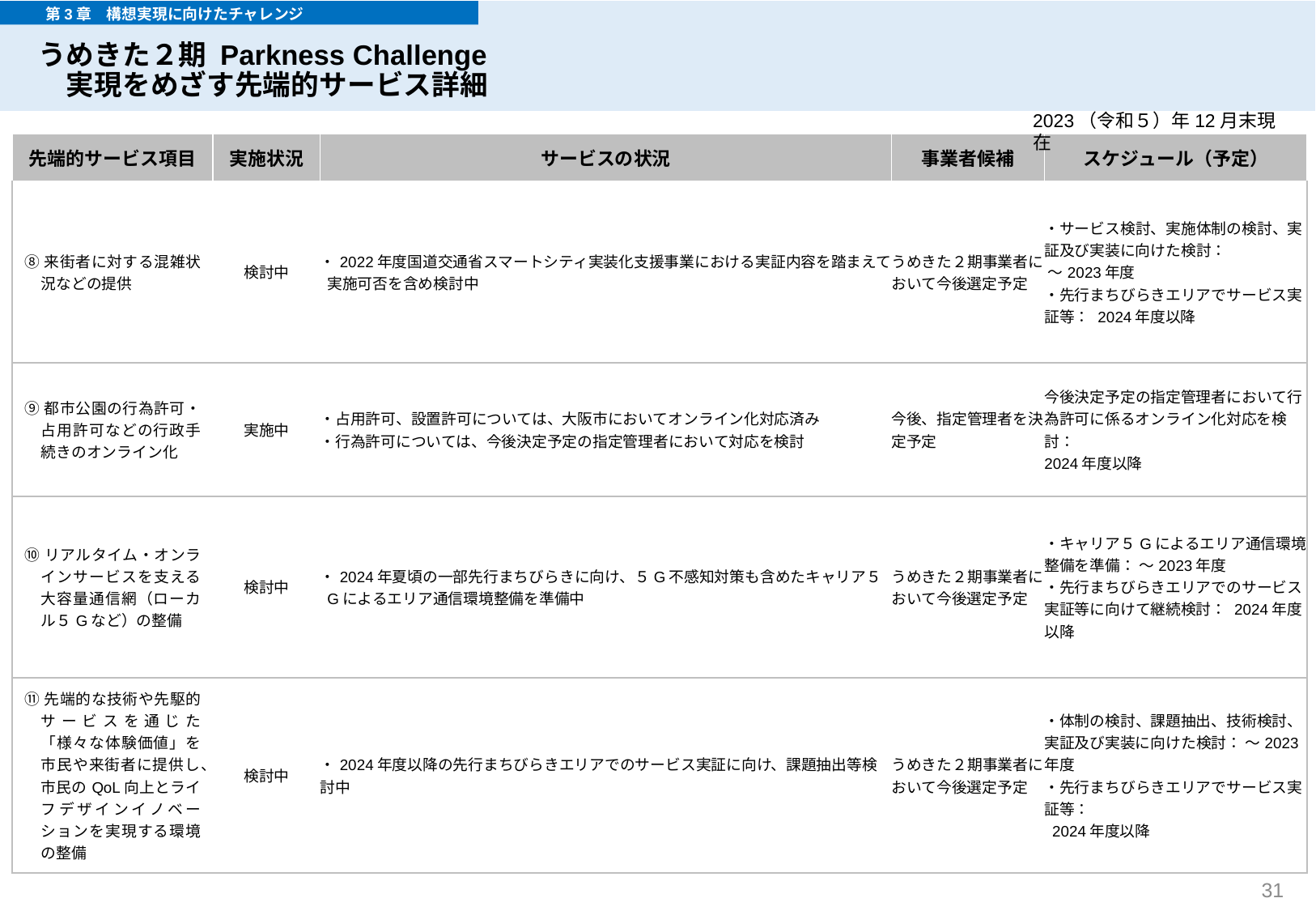

第3章　構想実現に向けたチャレンジ
# うめきた２期 Parkness Challenge 　実現をめざす先端的サービス詳細
2023（令和５）年12月末現在
| 先端的サービス項目 | 実施状況 | サービスの状況 | 事業者候補 | スケジュール（予定） |
| --- | --- | --- | --- | --- |
| ⑧来街者に対する混雑状況などの提供 | 検討中 | ・2022年度国道交通省スマートシティ実装化支援事業における実証内容を踏まえて、実施可否を含め検討中 | うめきた２期事業者において今後選定予定 | ・サービス検討、実施体制の検討、実証及び実装に向けた検討： ～2023年度 ・先行まちびらきエリアでサービス実証等： 2024年度以降 |
| ⑨都市公園の行為許可・占用許可などの行政手続きのオンライン化 | 実施中 | ・占用許可、設置許可については、大阪市においてオンライン化対応済み ・行為許可については、今後決定予定の指定管理者において対応を検討 | 今後、指定管理者を決定予定 | 今後決定予定の指定管理者において行為許可に係るオンライン化対応を検討： 2024年度以降 |
| ⑩リアルタイム・オンラインサービスを支える大容量通信網（ローカル５Gなど）の整備 | 検討中 | ・2024年夏頃の一部先行まちびらきに向け、５G不感知対策も含めたキャリア５Gによるエリア通信環境整備を準備中 | うめきた２期事業者において今後選定予定 | ・キャリア５Gによるエリア通信環境整備を準備： ～2023年度 ・先行まちびらきエリアでのサービス実証等に向けて継続検討： 2024年度以降 |
| ⑪先端的な技術や先駆的サービスを通じた「様々な体験価値」を市民や来街者に提供し、市民のQoL向上とライフデザインイノベーションを実現する環境の整備 | 検討中 | ・2024年度以降の先行まちびらきエリアでのサービス実証に向け、課題抽出等検討中 | うめきた２期事業者において今後選定予定 | ・体制の検討、課題抽出、技術検討、実証及び実装に向けた検討： ～2023年度 ・先行まちびらきエリアでサービス実証等： 2024年度以降 |
31